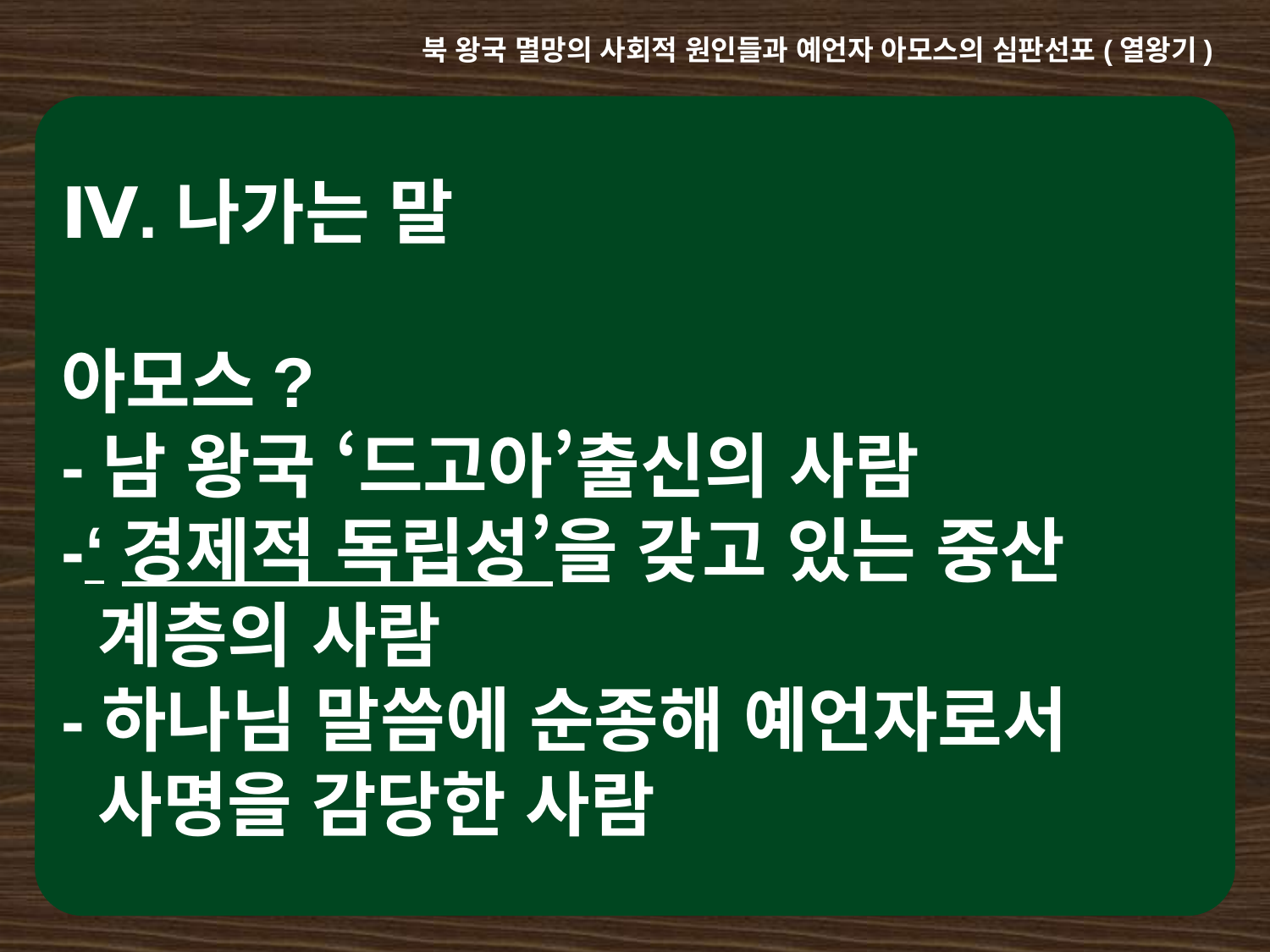

북 왕국 멸망의 사회적 원인들과 예언자 아모스의 심판선포(열왕기)
Ⅳ.나가는 말

아모스?
-남 왕국 ‘드고아’출신의 사람
-‘경제적 독립성’을 갖고 있는 중산
 계층의 사람
-하나님 말씀에 순종해 예언자로서
 사명을 감당한 사람